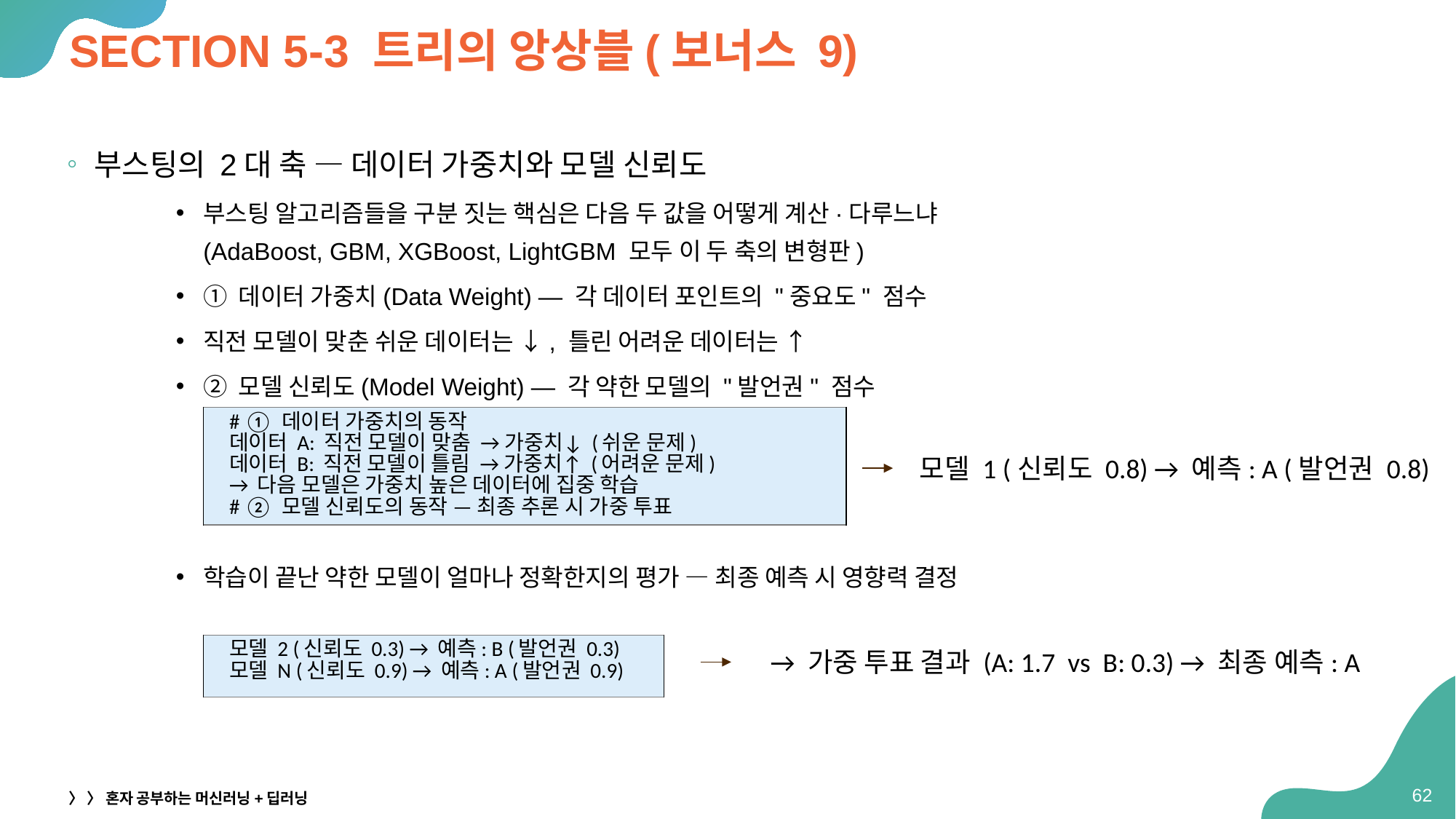

# SECTION 5-3 트리의 앙상블(보너스 9)
부스팅의 2대 축 — 데이터 가중치와 모델 신뢰도
부스팅 알고리즘들을 구분 짓는 핵심은 다음 두 값을 어떻게 계산·다루느냐
(AdaBoost, GBM, XGBoost, LightGBM 모두 이 두 축의 변형판)
① 데이터 가중치(Data Weight) — 각 데이터 포인트의 "중요도" 점수
직전 모델이 맞춘 쉬운 데이터는 ↓, 틀린 어려운 데이터는 ↑
② 모델 신뢰도(Model Weight) — 각 약한 모델의 "발언권" 점수

학습이 끝난 약한 모델이 얼마나 정확한지의 평가 — 최종 예측 시 영향력 결정
| # ① 데이터 가중치의 동작 데이터 A: 직전 모델이 맞춤 → 가중치↓ (쉬운 문제) 데이터 B: 직전 모델이 틀림 → 가중치↑ (어려운 문제) → 다음 모델은 가중치 높은 데이터에 집중 학습 # ② 모델 신뢰도의 동작 — 최종 추론 시 가중 투표 |
| --- |
모델 1 (신뢰도 0.8) → 예측: A (발언권 0.8)
| 모델 2 (신뢰도 0.3) → 예측: B (발언권 0.3) 모델 N (신뢰도 0.9) → 예측: A (발언권 0.9) |
| --- |
→ 가중 투표 결과 (A: 1.7  vs  B: 0.3) → 최종 예측: A
62
〉 〉 혼자 공부하는 머신러닝+딥러닝